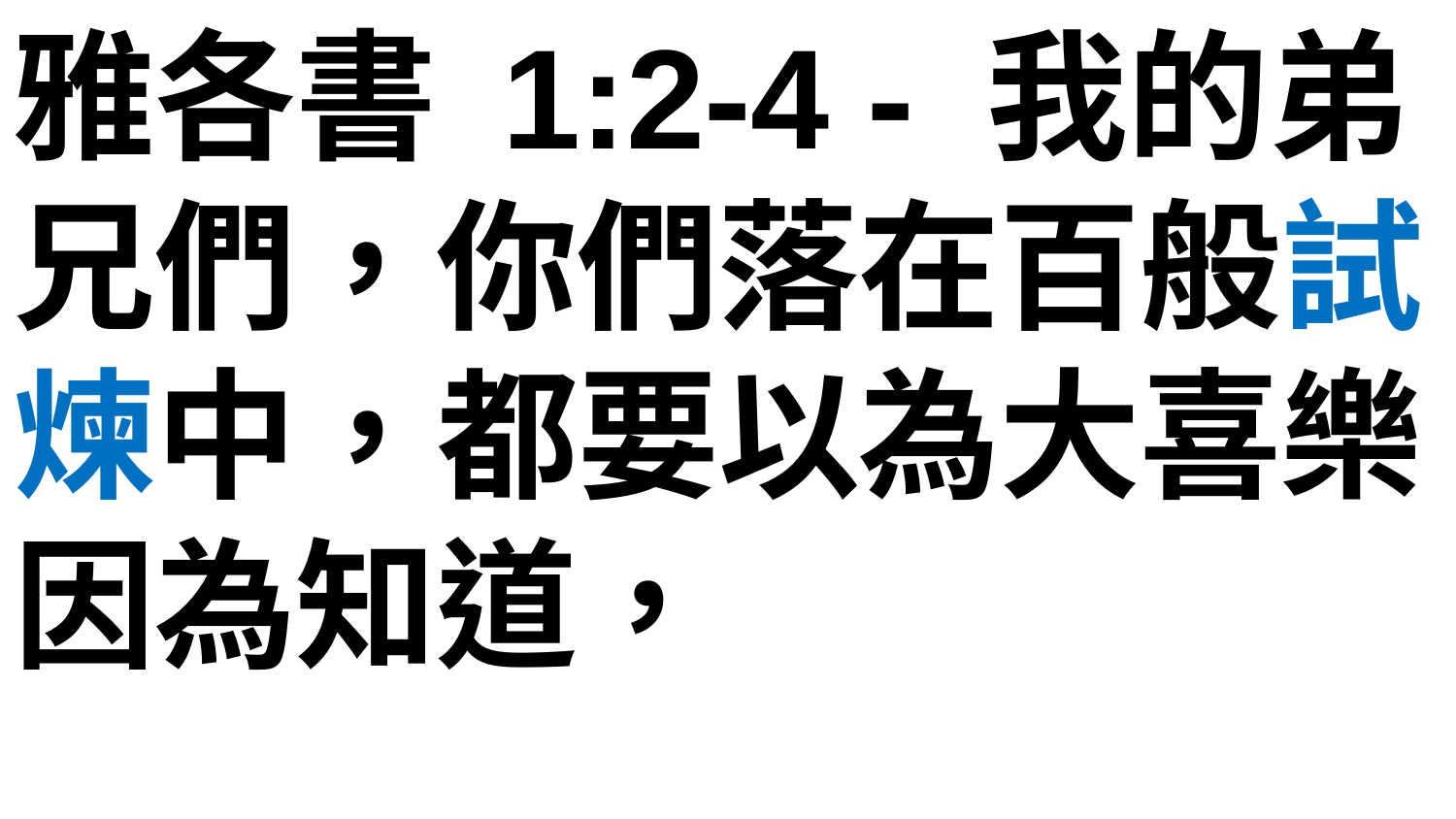

雅各書 1:2-4 - 我的弟兄們，你們落在百般試煉中，都要以為大喜樂，因為知道，

你們的信心經過試驗就生忍耐。
但忍耐也當成功，使你們成全、完備，毫無缺欠。